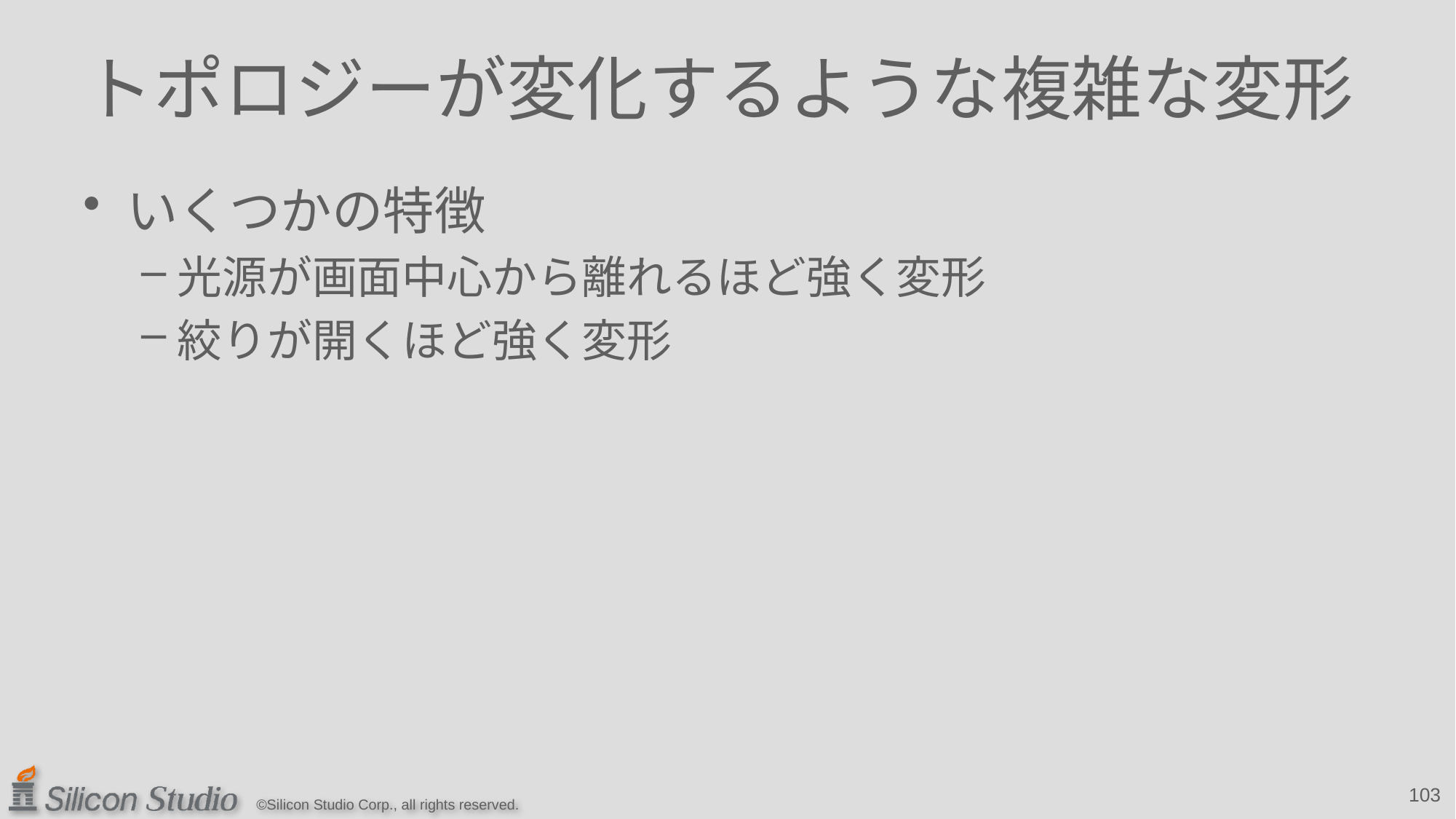

# トポロジーが変化するような複雑な変形
いくつかの特徴
光源が画面中心から離れるほど強く変形
絞りが開くほど強く変形

103